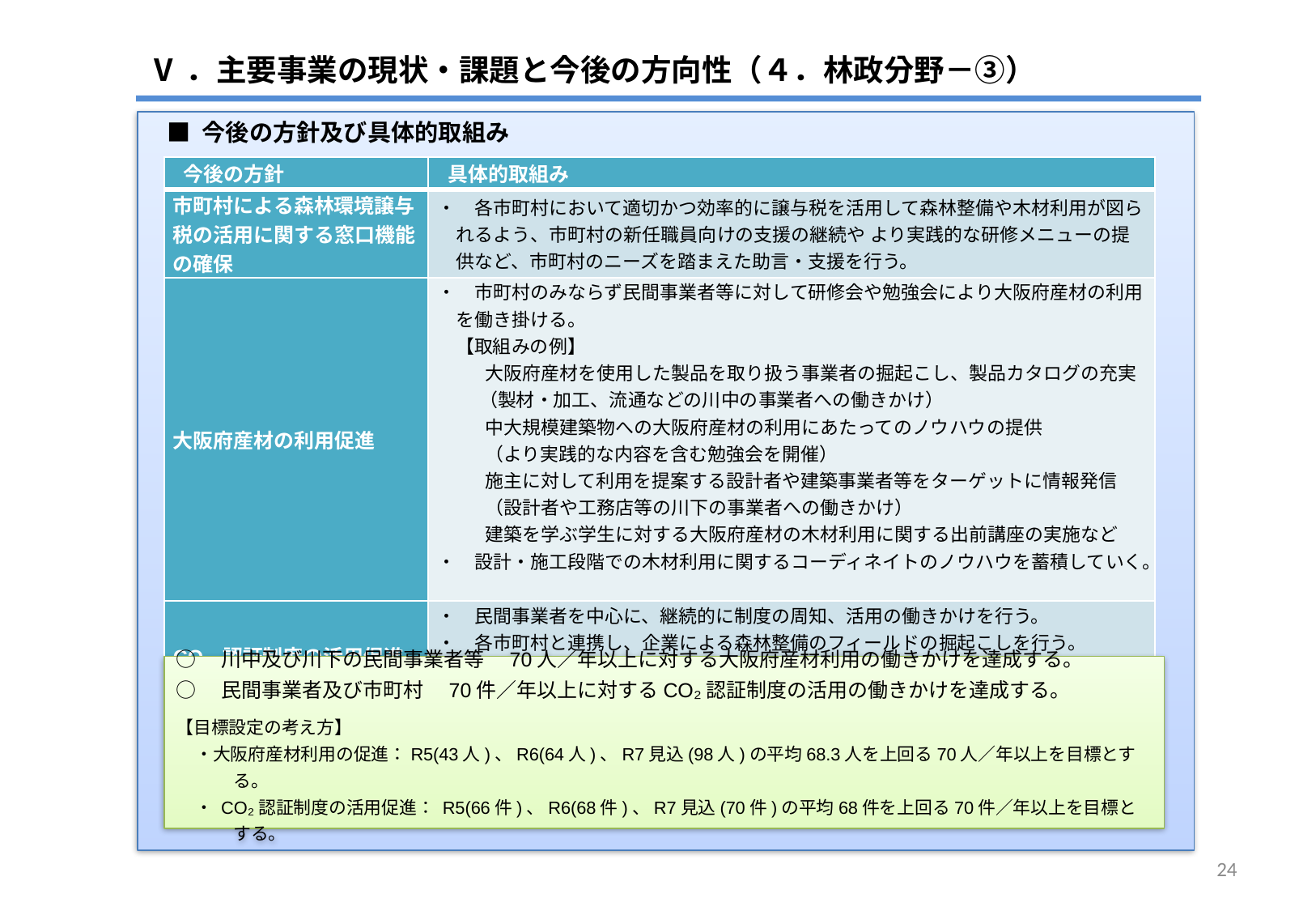

Ⅴ．主要事業の現状・課題と今後の方向性（４．林政分野－③）

■ 今後の方針及び具体的取組み

■ 目標

| 今後の方針 | 具体的取組み |
| --- | --- |
| 市町村による森林環境譲与税の活用に関する窓口機能の確保 | ・　各市町村において適切かつ効率的に譲与税を活用して森林整備や木材利用が図られるよう、市町村の新任職員向けの支援の継続や より実践的な研修メニューの提供など、市町村のニーズを踏まえた助言・支援を行う。 |
| 大阪府産材の利用促進 | ・　市町村のみならず民間事業者等に対して研修会や勉強会により大阪府産材の利用を働き掛ける。 　【取組みの例】 大阪府産材を使用した製品を取り扱う事業者の掘起こし、製品カタログの充実 　　（製材・加工、流通などの川中の事業者への働きかけ） 中大規模建築物への大阪府産材の利用にあたってのノウハウの提供 （より実践的な内容を含む勉強会を開催） 施主に対して利用を提案する設計者や建築事業者等をターゲットに情報発信 （設計者や工務店等の川下の事業者への働きかけ） 建築を学ぶ学生に対する大阪府産材の木材利用に関する出前講座の実施など ・　設計・施工段階での木材利用に関するコーディネイトのノウハウを蓄積していく。 |
| CO₂ 認証制度の活用促進 | ・　民間事業者を中心に、継続的に制度の周知、活用の働きかけを行う。 ・　各市町村と連携し、企業による森林整備のフィールドの掘起こしを行う。 ・　企業の森林整備へのサポートを充実するため、森林ボランティアや林業事業体との連携の充実を図る。 |
○　川中及び川下の民間事業者等　70人／年以上に対する大阪府産材利用の働きかけを達成する。
○　民間事業者及び市町村　70件／年以上に対するCO₂認証制度の活用の働きかけを達成する。
【目標設定の考え方】
・大阪府産材利用の促進：R5(43人)、R6(64人)、R7見込(98人)の平均68.3人を上回る70人／年以上を目標とする。
・ CO₂認証制度の活用促進： R5(66件)、R6(68件)、R7見込(70件)の平均68件を上回る70件／年以上を目標とする。
24